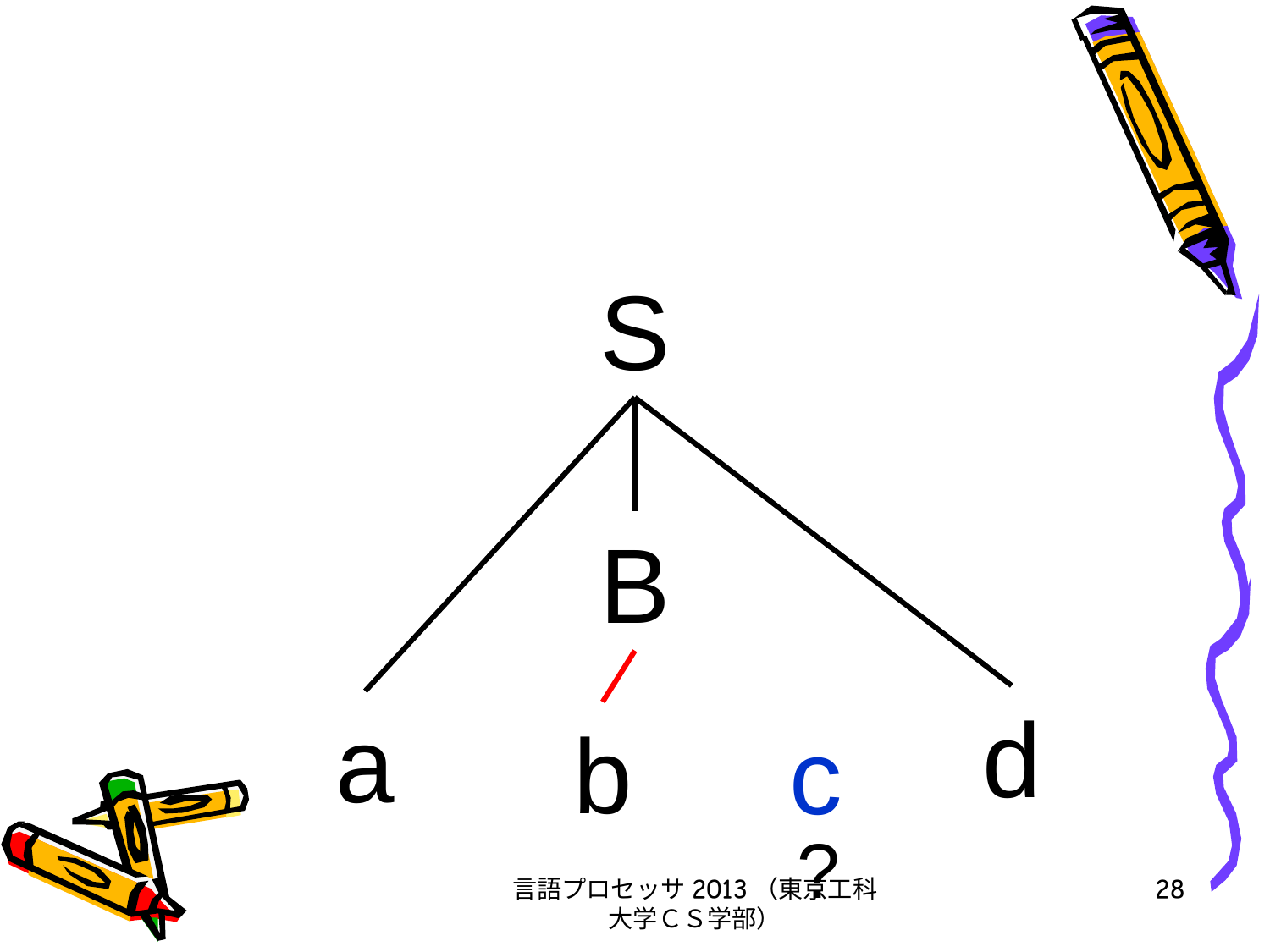

#

S
B
d
a
b
c
?
言語プロセッサ2013（東京工科大学ＣＳ学部）
28